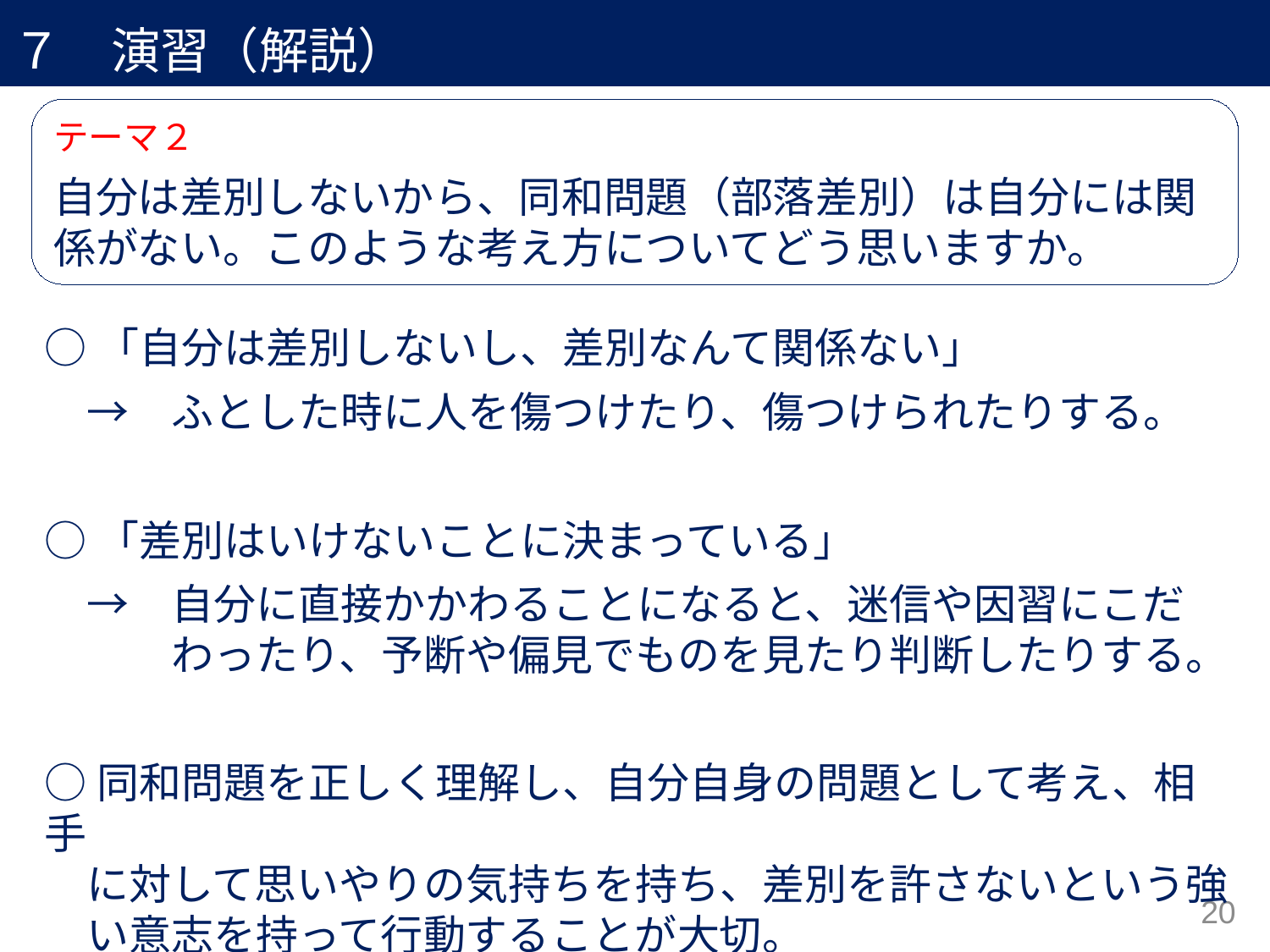

７　演習（解説）
テーマ２
自分は差別しないから、同和問題（部落差別）は自分には関係がない。このような考え方についてどう思いますか。

○「自分は差別しないし、差別なんて関係ない」
　→　ふとした時に人を傷つけたり、傷つけられたりする。

○「差別はいけないことに決まっている」
　→　自分に直接かかわることになると、迷信や因習にこだ
　　　わったり、予断や偏見でものを見たり判断したりする。

○同和問題を正しく理解し、自分自身の問題として考え、相手
　に対して思いやりの気持ちを持ち、差別を許さないという強
　い意志を持って行動することが大切。

20